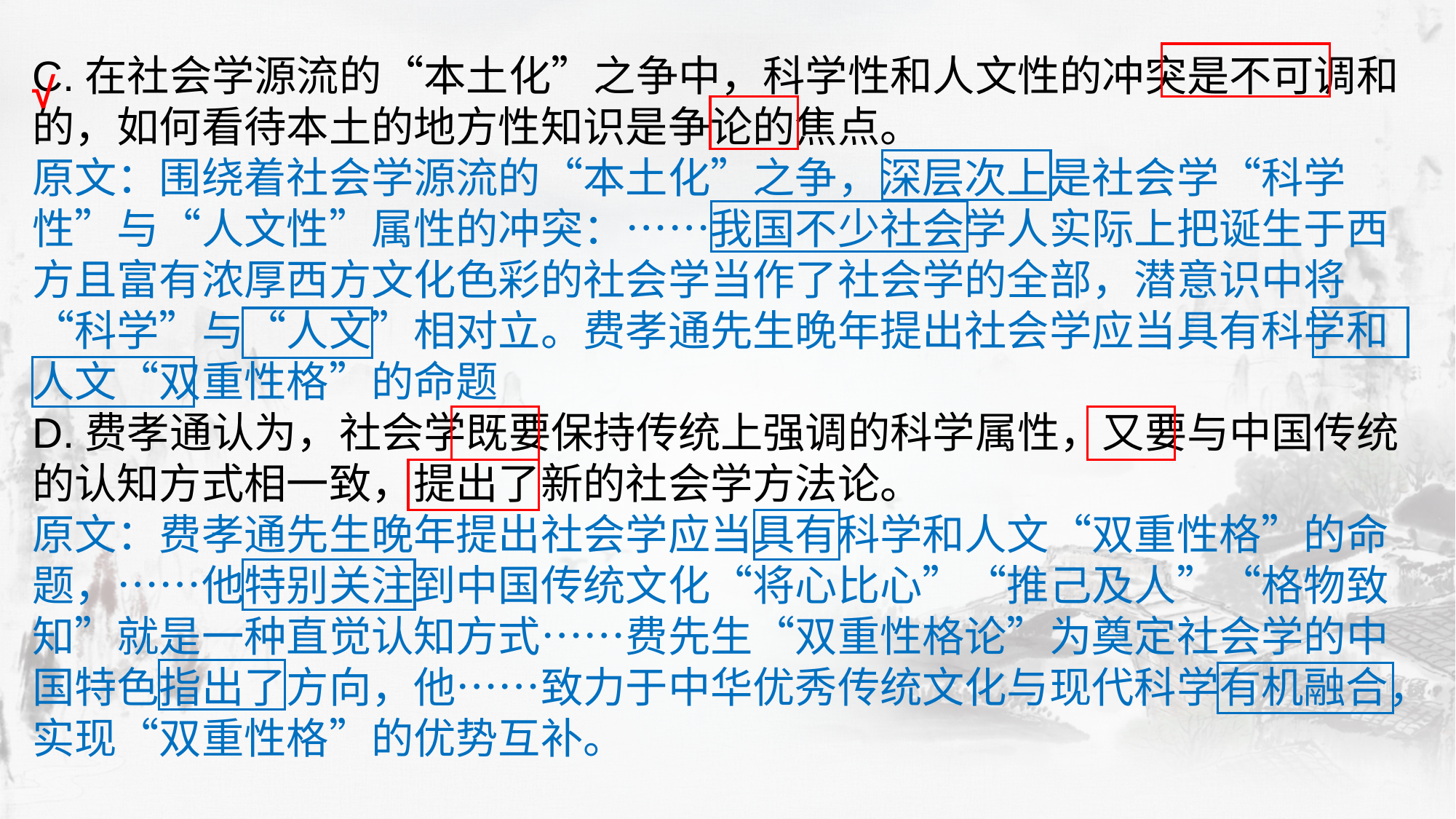

C.在社会学源流的“本土化”之争中，科学性和人文性的冲突是不可调和的，如何看待本土的地方性知识是争论的焦点。
原文：围绕着社会学源流的“本土化”之争，深层次上是社会学“科学性”与“人文性”属性的冲突：……我国不少社会学人实际上把诞生于西方且富有浓厚西方文化色彩的社会学当作了社会学的全部，潜意识中将“科学”与“人文”相对立。费孝通先生晚年提出社会学应当具有科学和人文“双重性格”的命题
D.费孝通认为，社会学既要保持传统上强调的科学属性，又要与中国传统的认知方式相一致，提出了新的社会学方法论。
原文：费孝通先生晚年提出社会学应当具有科学和人文“双重性格”的命题，……他特别关注到中国传统文化“将心比心”“推己及人”“格物致知”就是一种直觉认知方式……费先生“双重性格论”为奠定社会学的中国特色指出了方向，他……致力于中华优秀传统文化与现代科学有机融合，实现“双重性格”的优势互补。

√